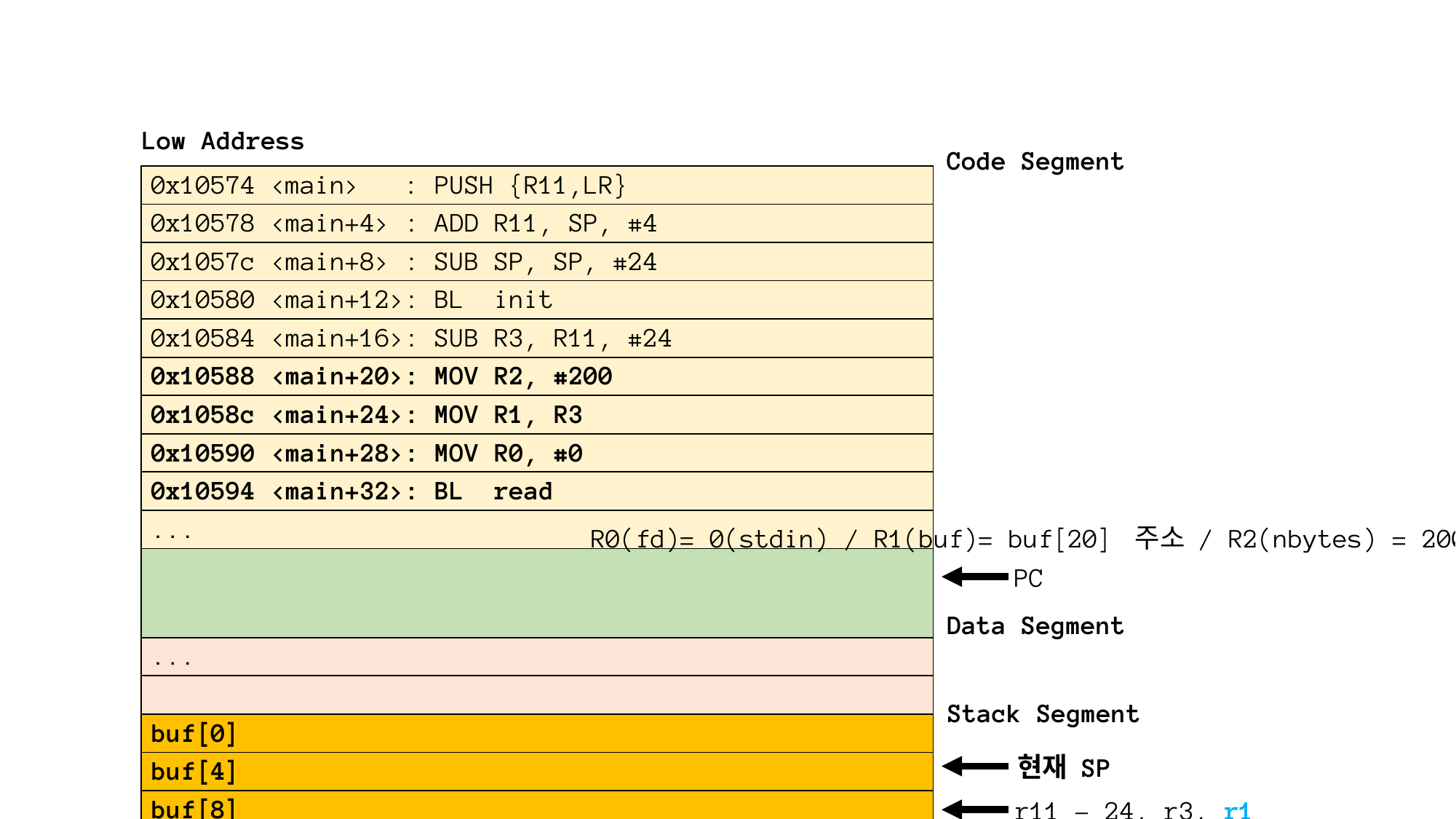

Low Address
Code Segment
| 0x10574 <main> : PUSH {R11,LR} |
| --- |
| 0x10578 <main+4> : ADD R11, SP, #4 |
| 0x1057c <main+8> : SUB SP, SP, #24 |
| 0x10580 <main+12>: BL init |
| 0x10584 <main+16>: SUB R3, R11, #24 |
| 0x10588 <main+20>: MOV R2, #200 |
| 0x1058c <main+24>: MOV R1, R3 |
| 0x10590 <main+28>: MOV R0, #0 |
| 0x10594 <main+32>: BL read |
| ... |
|  |
| ... |
|  |
| buf[0] |
| buf[4] |
| buf[8] |
| buf[12] |
| buf[16] |
| main 이전 함수의 프레임 포인터 주소 |
| main()’s RET |
|  |
R0(fd)= 0(stdin) / R1(buf)= buf[20] 주소 / R2(nbytes) = 200
PC
Data Segment
Stack Segment
현재 SP
r11 – 24, r3, r1
r11 - 20
buf[20]
r11 - 16
r11 - 12
r11 - 8
r11 - 4
r11
High Address